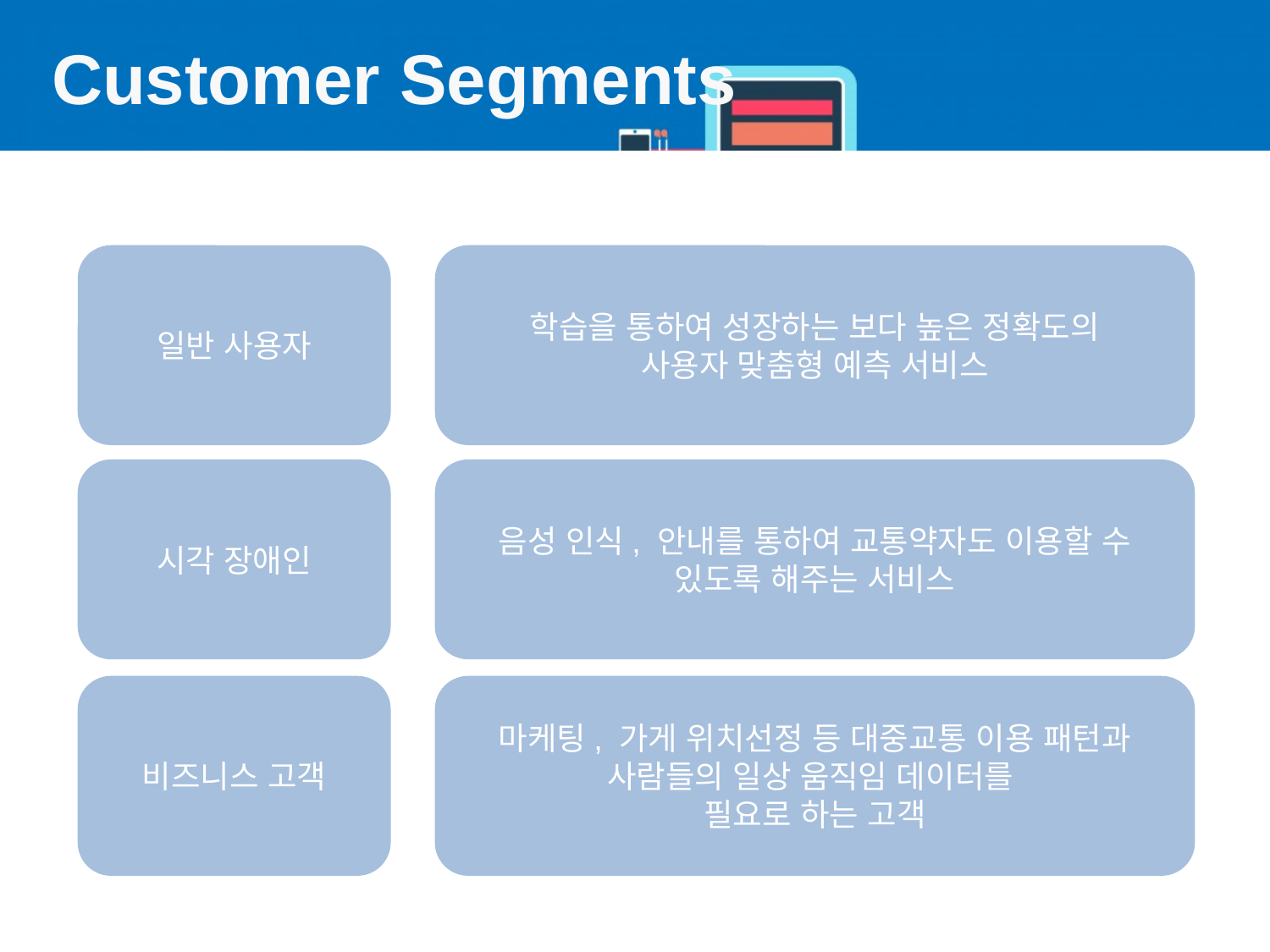

# Customer Segments

일반 사용자
학습을 통하여 성장하는 보다 높은 정확도의
사용자 맞춤형 예측 서비스
시각 장애인
음성 인식, 안내를 통하여 교통약자도 이용할 수
있도록 해주는 서비스
비즈니스 고객
마케팅, 가게 위치선정 등 대중교통 이용 패턴과
사람들의 일상 움직임 데이터를
필요로 하는 고객